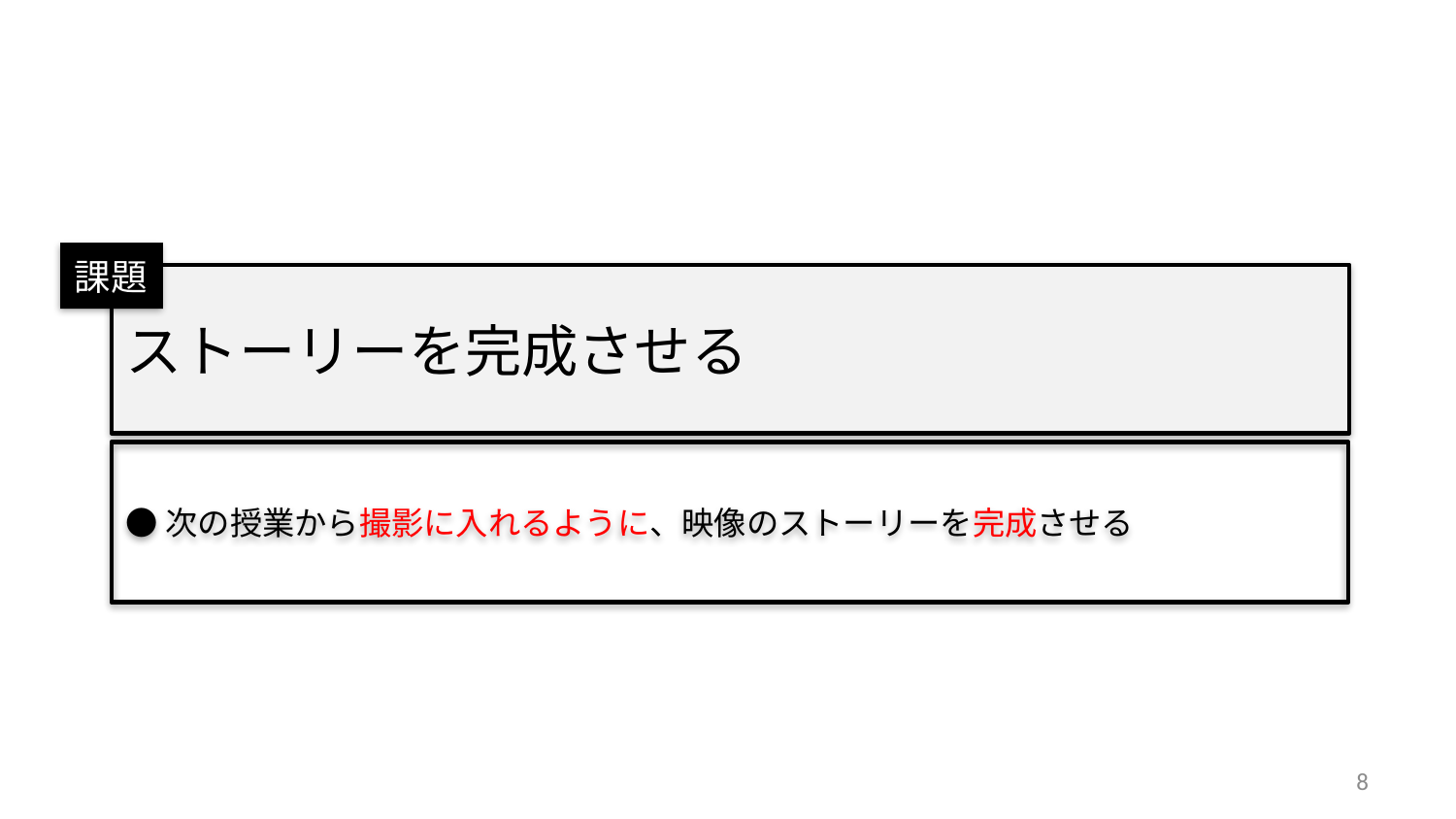

課題
ストーリーを完成させる
●次の授業から撮影に入れるように、映像のストーリーを完成させる
8